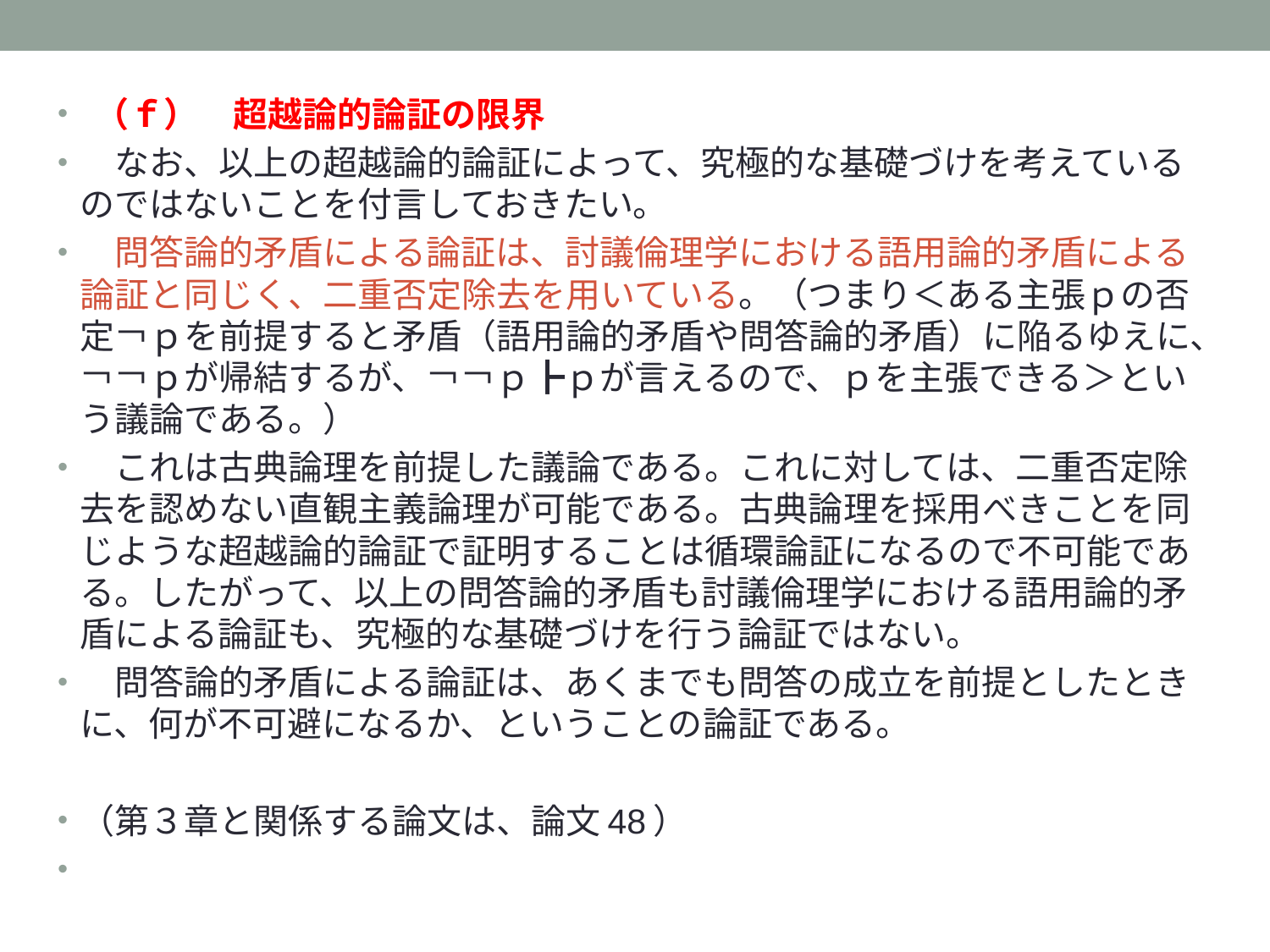

（ｆ）　超越論的論証の限界
　なお、以上の超越論的論証によって、究極的な基礎づけを考えているのではないことを付言しておきたい。
　問答論的矛盾による論証は、討議倫理学における語用論的矛盾による論証と同じく、二重否定除去を用いている。（つまり＜ある主張ｐの否定￢ｐを前提すると矛盾（語用論的矛盾や問答論的矛盾）に陥るゆえに、￢￢ｐが帰結するが、￢￢ｐ┣ｐが言えるので、ｐを主張できる＞という議論である。）
　これは古典論理を前提した議論である。これに対しては、二重否定除去を認めない直観主義論理が可能である。古典論理を採用べきことを同じような超越論的論証で証明することは循環論証になるので不可能である。したがって、以上の問答論的矛盾も討議倫理学における語用論的矛盾による論証も、究極的な基礎づけを行う論証ではない。
　問答論的矛盾による論証は、あくまでも問答の成立を前提としたときに、何が不可避になるか、ということの論証である。

（第３章と関係する論文は、論文48）